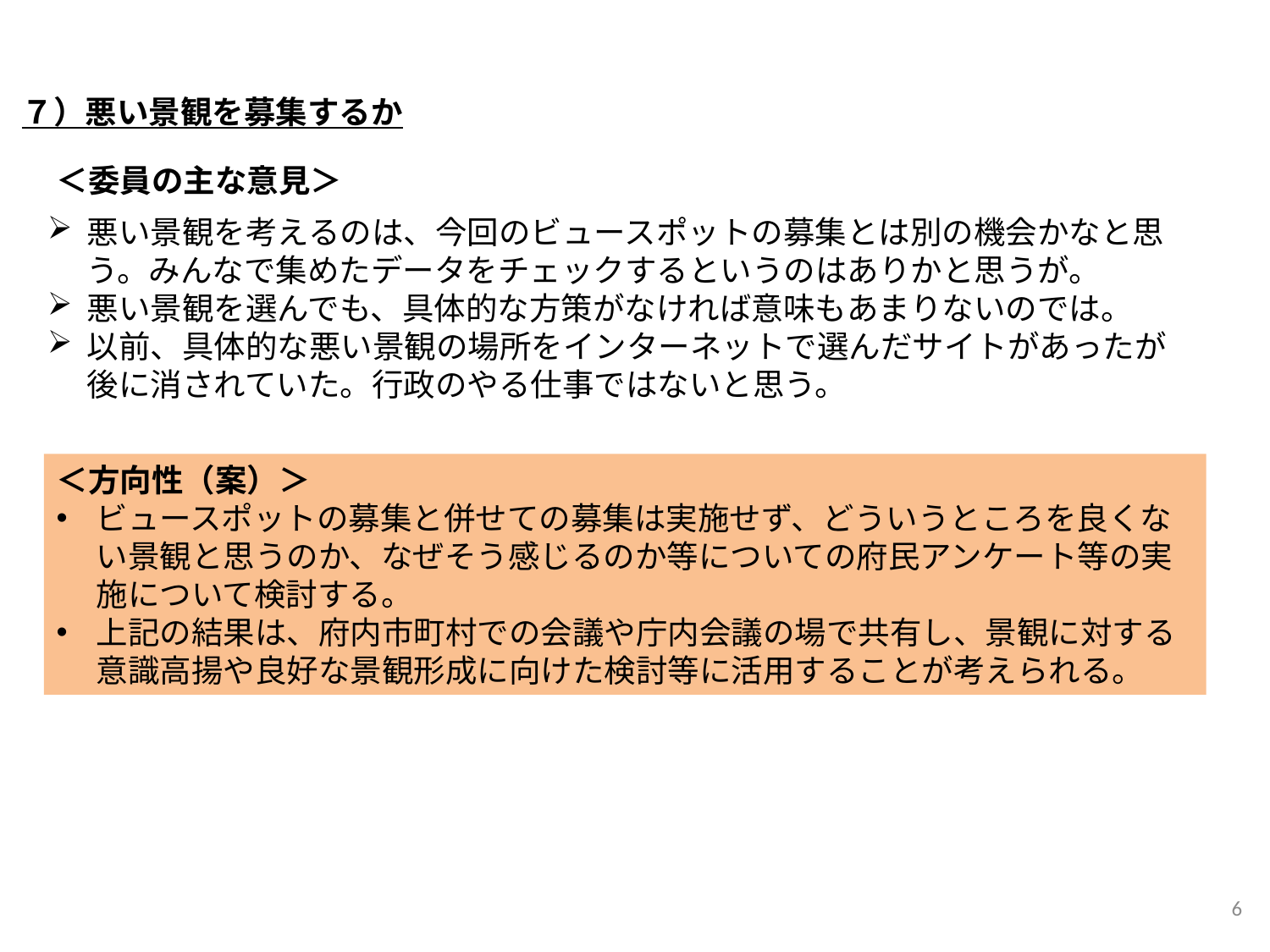

７）悪い景観を募集するか
＜委員の主な意見＞
悪い景観を考えるのは、今回のビュースポットの募集とは別の機会かなと思う。みんなで集めたデータをチェックするというのはありかと思うが。
悪い景観を選んでも、具体的な方策がなければ意味もあまりないのでは。
以前、具体的な悪い景観の場所をインターネットで選んだサイトがあったが後に消されていた。行政のやる仕事ではないと思う。
＜方向性（案）＞
ビュースポットの募集と併せての募集は実施せず、どういうところを良くない景観と思うのか、なぜそう感じるのか等についての府民アンケート等の実施について検討する。
上記の結果は、府内市町村での会議や庁内会議の場で共有し、景観に対する意識高揚や良好な景観形成に向けた検討等に活用することが考えられる。
6